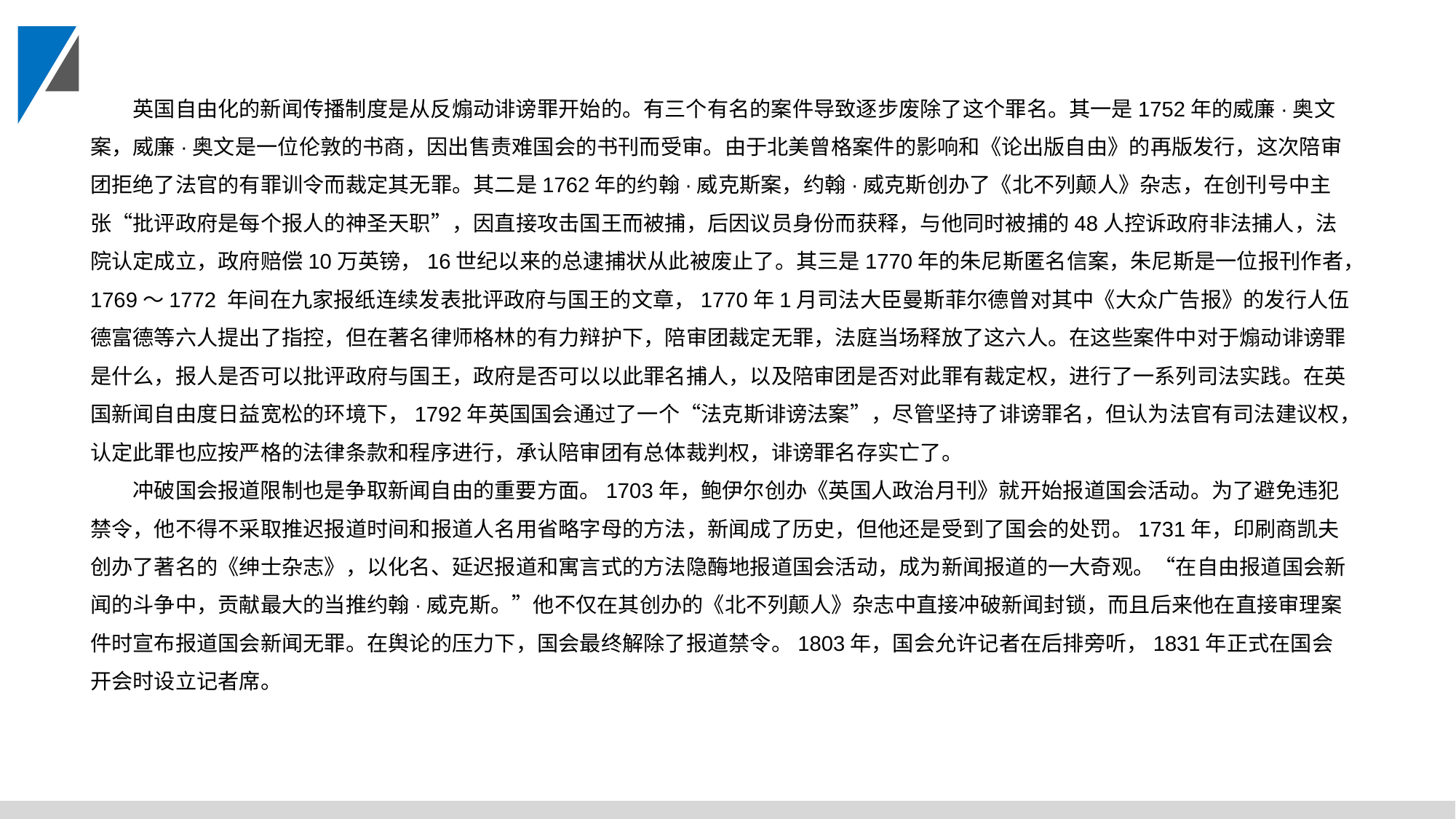

英国自由化的新闻传播制度是从反煽动诽谤罪开始的。有三个有名的案件导致逐步废除了这个罪名。其一是1752年的威廉·奥文案，威廉·奥文是一位伦敦的书商，因出售责难国会的书刊而受审。由于北美曾格案件的影响和《论出版自由》的再版发行，这次陪审团拒绝了法官的有罪训令而裁定其无罪。其二是1762年的约翰·威克斯案，约翰·威克斯创办了《北不列颠人》杂志，在创刊号中主张“批评政府是每个报人的神圣天职”，因直接攻击国王而被捕，后因议员身份而获释，与他同时被捕的48人控诉政府非法捕人，法院认定成立，政府赔偿10万英镑，16世纪以来的总逮捕状从此被废止了。其三是1770年的朱尼斯匿名信案，朱尼斯是一位报刊作者，1769～1772 年间在九家报纸连续发表批评政府与国王的文章，1770年1月司法大臣曼斯菲尔德曾对其中《大众广告报》的发行人伍德富德等六人提出了指控，但在著名律师格林的有力辩护下，陪审团裁定无罪，法庭当场释放了这六人。在这些案件中对于煽动诽谤罪是什么，报人是否可以批评政府与国王，政府是否可以以此罪名捕人，以及陪审团是否对此罪有裁定权，进行了一系列司法实践。在英国新闻自由度日益宽松的环境下，1792年英国国会通过了一个“法克斯诽谤法案”，尽管坚持了诽谤罪名，但认为法官有司法建议权，认定此罪也应按严格的法律条款和程序进行，承认陪审团有总体裁判权，诽谤罪名存实亡了。
冲破国会报道限制也是争取新闻自由的重要方面。1703年，鲍伊尔创办《英国人政治月刊》就开始报道国会活动。为了避免违犯禁令，他不得不采取推迟报道时间和报道人名用省略字母的方法，新闻成了历史，但他还是受到了国会的处罚。1731年，印刷商凯夫创办了著名的《绅士杂志》，以化名、延迟报道和寓言式的方法隐酶地报道国会活动，成为新闻报道的一大奇观。“在自由报道国会新闻的斗争中，贡献最大的当推约翰·威克斯。”他不仅在其创办的《北不列颠人》杂志中直接冲破新闻封锁，而且后来他在直接审理案件时宣布报道国会新闻无罪。在舆论的压力下，国会最终解除了报道禁令。1803年，国会允许记者在后排旁听，1831年正式在国会开会时设立记者席。